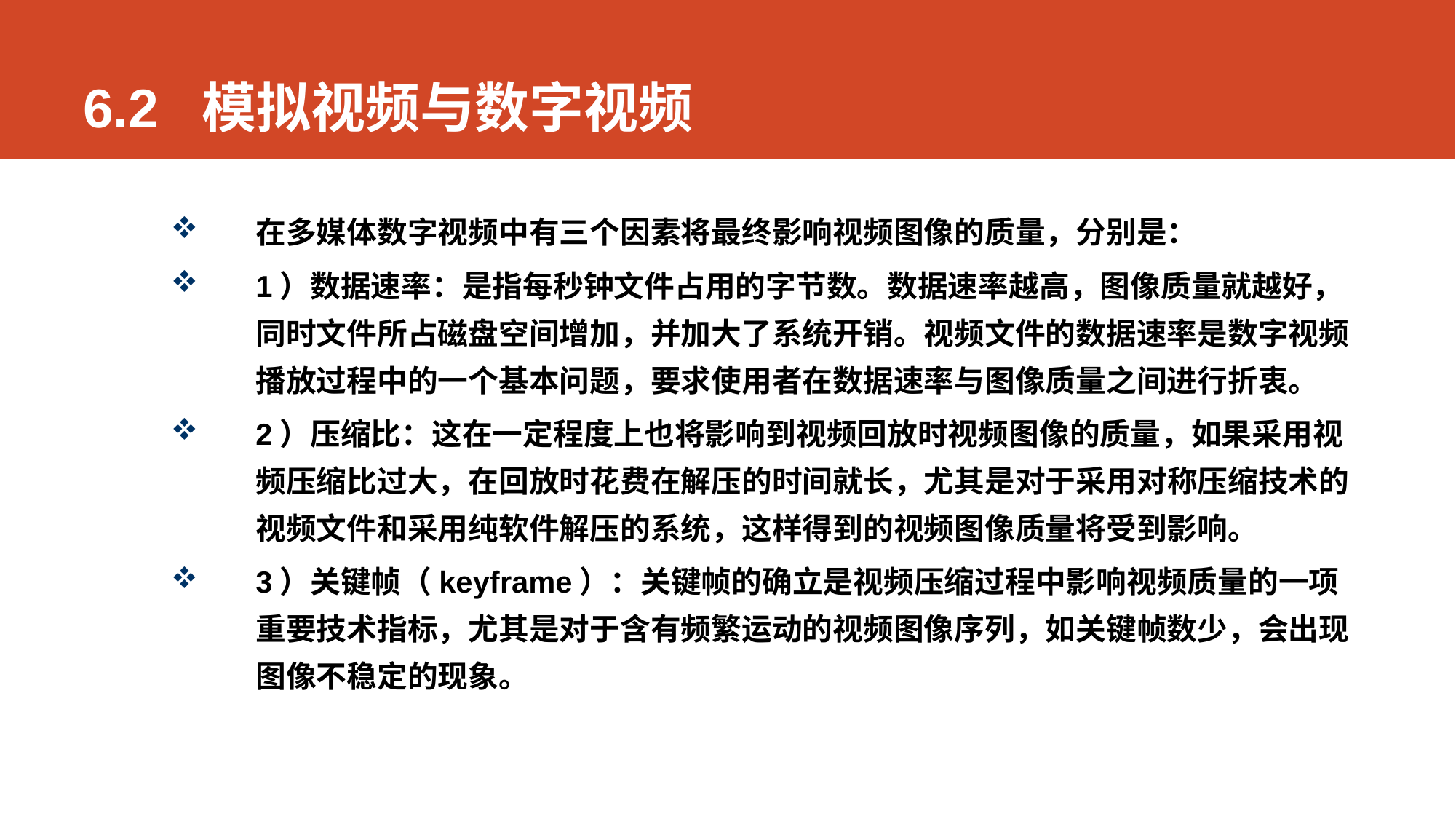

# 6.2  模拟视频与数字视频
在多媒体数字视频中有三个因素将最终影响视频图像的质量，分别是：
1）数据速率：是指每秒钟文件占用的字节数。数据速率越高，图像质量就越好，同时文件所占磁盘空间增加，并加大了系统开销。视频文件的数据速率是数字视频播放过程中的一个基本问题，要求使用者在数据速率与图像质量之间进行折衷。
2）压缩比：这在一定程度上也将影响到视频回放时视频图像的质量，如果采用视频压缩比过大，在回放时花费在解压的时间就长，尤其是对于采用对称压缩技术的视频文件和采用纯软件解压的系统，这样得到的视频图像质量将受到影响。
3）关键帧（keyframe）：关键帧的确立是视频压缩过程中影响视频质量的一项重要技术指标，尤其是对于含有频繁运动的视频图像序列，如关键帧数少，会出现图像不稳定的现象。